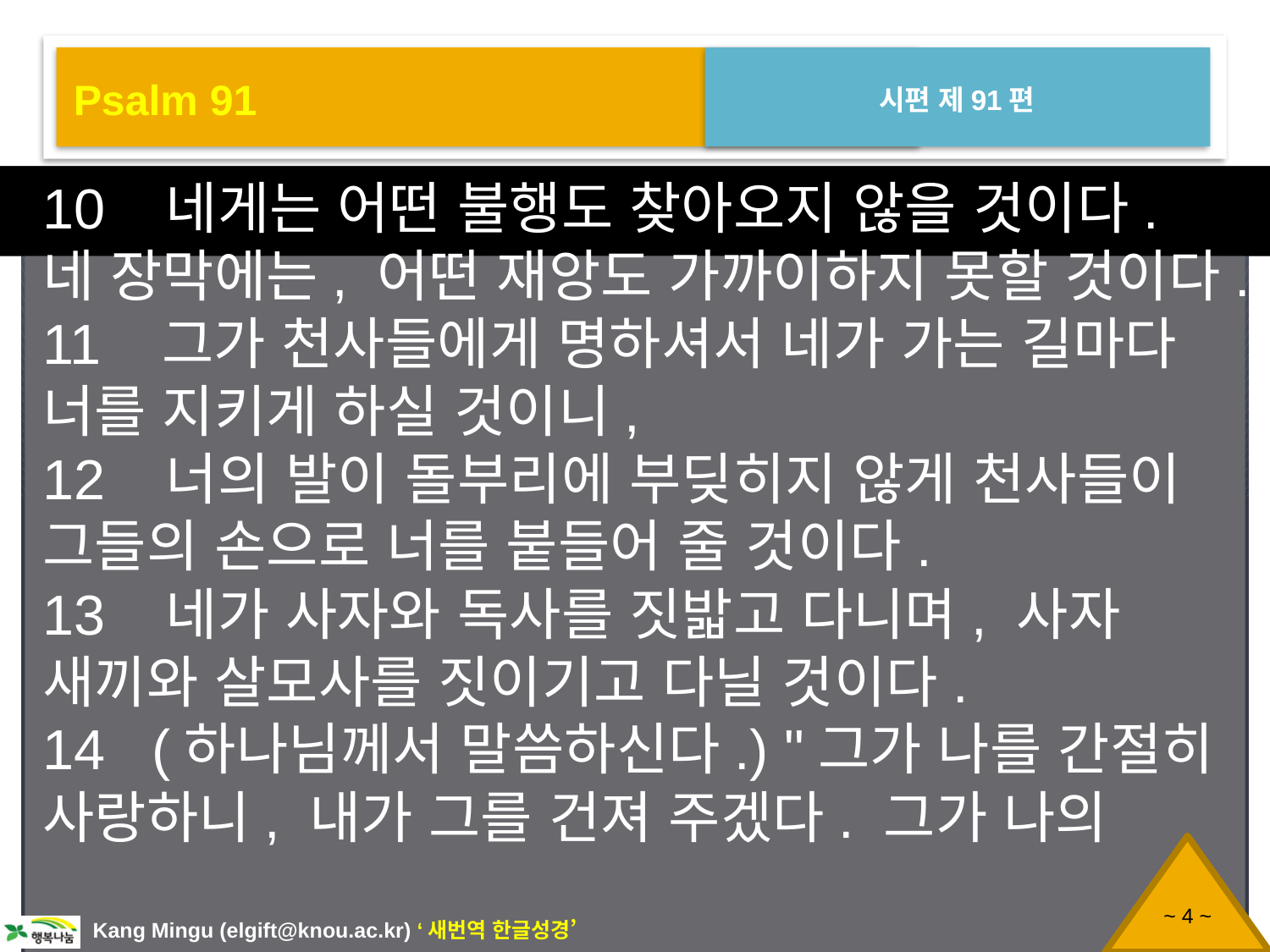

Psalm 91
시편 제91편
10   네게는 어떤 불행도 찾아오지 않을 것이다. 네 장막에는, 어떤 재앙도 가까이하지 못할 것이다.
11   그가 천사들에게 명하셔서 네가 가는 길마다 너를 지키게 하실 것이니,
12   너의 발이 돌부리에 부딪히지 않게 천사들이 그들의 손으로 너를 붙들어 줄 것이다.
13   네가 사자와 독사를 짓밟고 다니며, 사자 새끼와 살모사를 짓이기고 다닐 것이다.
14   (하나님께서 말씀하신다.) "그가 나를 간절히 사랑하니, 내가 그를 건져 주겠다. 그가 나의